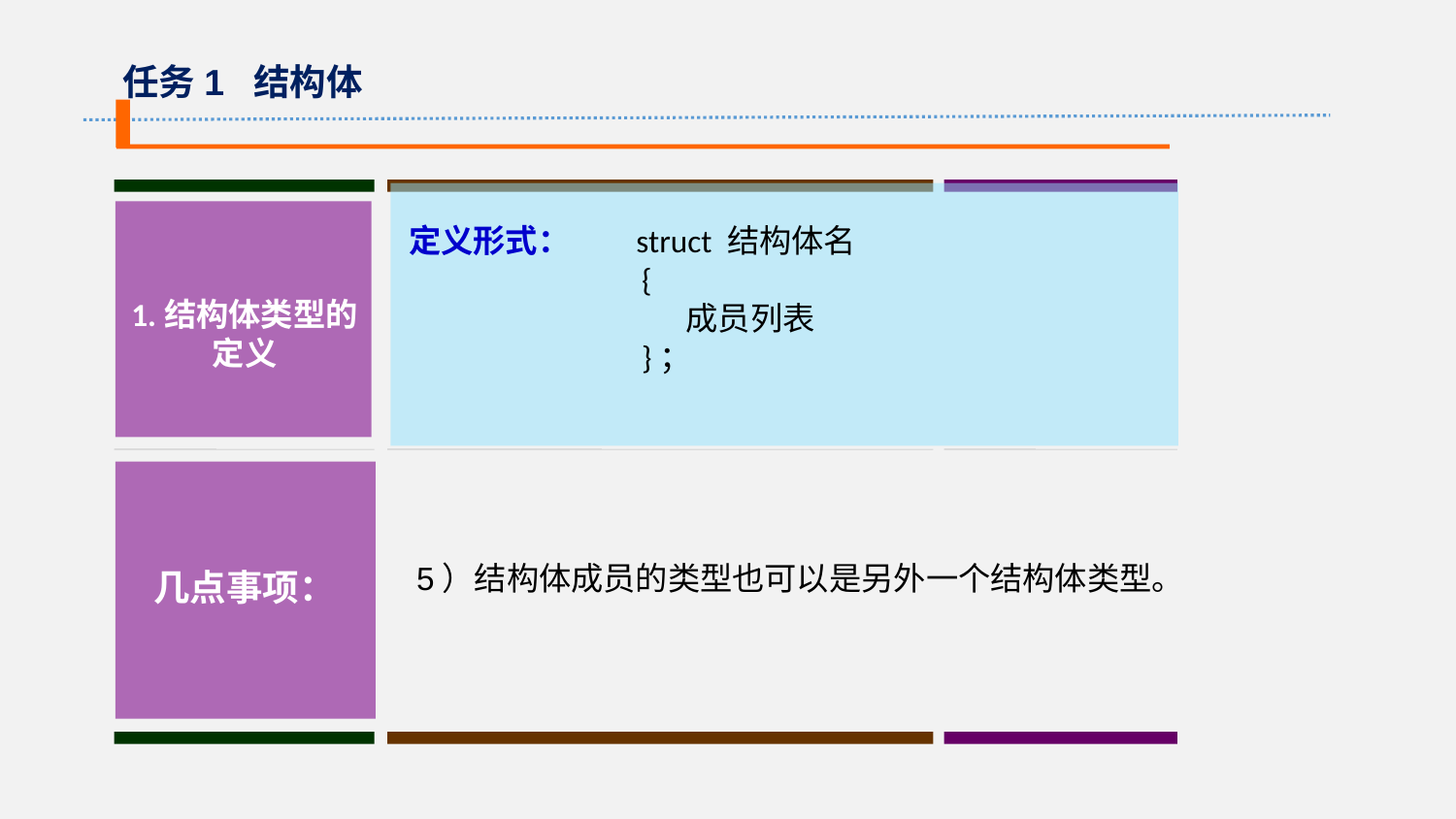

任务1  结构体

定义形式：        struct 结构体名
                                {
                                     成员列表
                                }；
1.结构体类型的
定义

5）结构体成员的类型也可以是另外一个结构体类型。
几点事项：